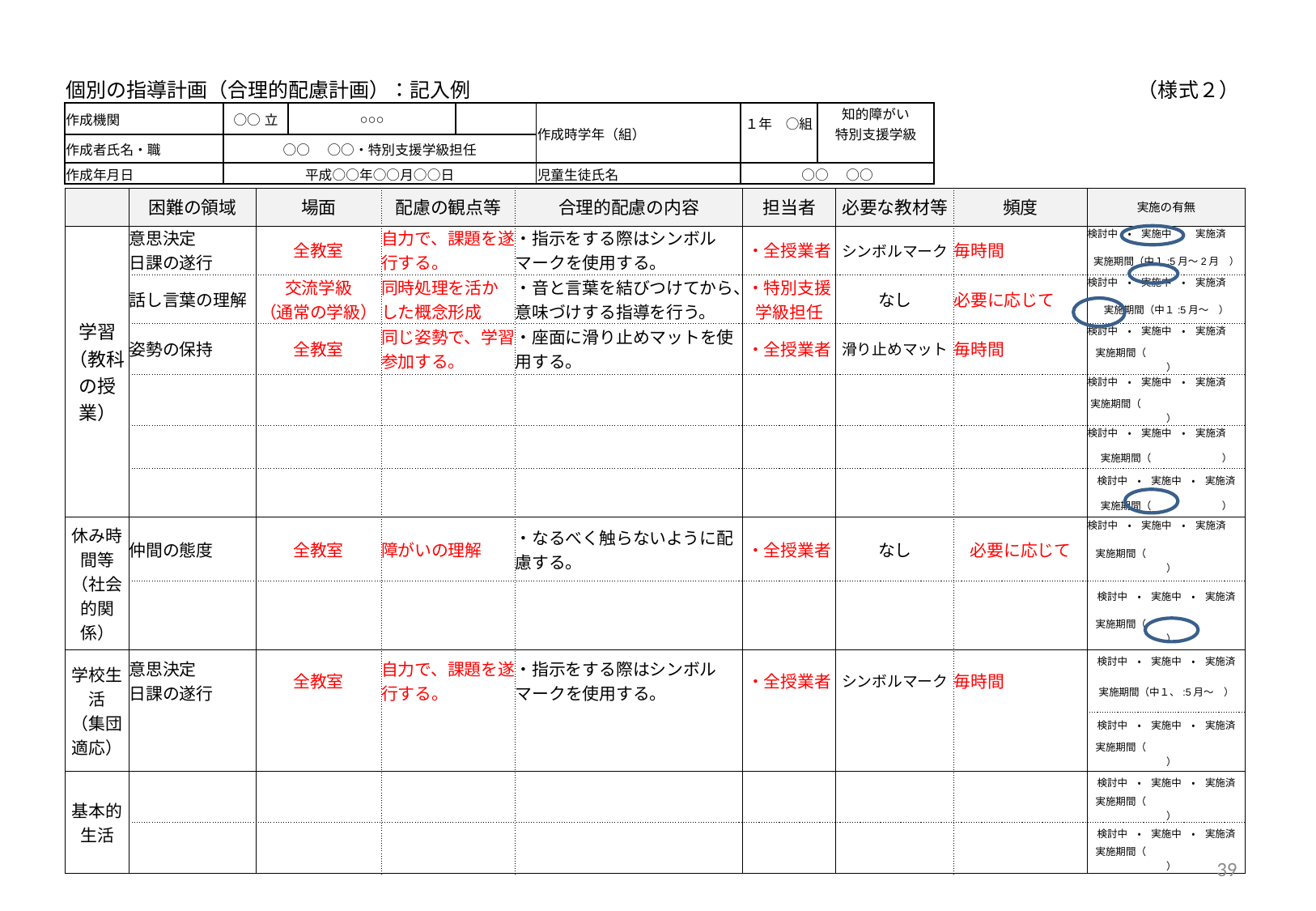

| 個別の指導計画（合理的配慮計画）：記入例　　　　　　　　　　　　　　　　　　　　　　　　　　　　　　　　　（様式２） |  |  |  |  |  |  |  |
| --- | --- | --- | --- | --- | --- | --- | --- |
| 作成機関 | ○○立 | ○○○ |  | 作成時学年（組） | １年　○組 | 知的障がい 特別支援学級 |  |
| 作成者氏名・職 | ○○　○○・特別支援学級担任 |  |  |  |  |  |  |
| 作成年月日 | 平成○○年○○月○○日 |  |  | 児童生徒氏名 | ○○　○○ |  |  |
|  | 困難の領域 | 場面 | 配慮の観点等 | 合理的配慮の内容 | 担当者 | 必要な教材等 | 頻度 | 実施の有無 |
| --- | --- | --- | --- | --- | --- | --- | --- | --- |
| 学習（教科の授業） | 意思決定 日課の遂行 | 全教室 | 自力で、課題を遂行する。 | ・指示をする際はシンボルマークを使用する。 | ・全授業者 | シンボルマーク | 毎時間 | 検討中　・　実施中　・　実施済 |
|  |  |  |  |  |  |  |  | 実施期間（中１:5月～2月　） |
|  | 話し言葉の理解 | 交流学級 （通常の学級） | 同時処理を活かした概念形成 | ・音と言葉を結びつけてから、意味づけする指導を行う。 | ・特別支援 学級担任 | なし | 必要に応じて | 検討中　・　実施中　・　実施済 |
|  |  |  |  |  |  |  |  | 実施期間（中１:5月～　） |
|  | 姿勢の保持 | 全教室 | 同じ姿勢で、学習参加する。 | ・座面に滑り止めマットを使用する。 | ・全授業者 | 滑り止めマット | 毎時間 | 検討中　・　実施中　・　実施済 |
|  |  |  |  |  |  |  |  | 実施期間（　　　　　　　　　　） |
|  |  |  |  |  |  |  |  | 検討中　・　実施中　・　実施済 |
|  |  |  |  |  |  |  |  | 実施期間（　　　　　　　　　　　） |
|  |  |  |  |  |  |  |  | 検討中　・　実施中　・　実施済 |
|  |  |  |  |  |  |  |  | 実施期間（　　　　　　　） |
|  |  |  |  |  |  |  |  | 検討中　・　実施中　・　実施済 |
|  |  |  |  |  |  |  |  | 実施期間（　　　　　　　） |
| 休み時間等 （社会的関係） | 仲間の態度 | 全教室 | 障がいの理解 | ・なるべく触らないように配慮する。 | ・全授業者 | なし | 必要に応じて | 検討中　・　実施中　・　実施済 |
|  |  |  |  |  |  |  |  | 実施期間（　　　　　　　　　　） |
|  |  |  |  |  |  |  |  | 検討中　・　実施中　・　実施済 |
|  |  |  |  |  |  |  |  | 実施期間（　　　　　　　　　　） |
| 学校生活 （集団適応） | 意思決定 日課の遂行 | 全教室 | 自力で、課題を遂行する。 | ・指示をする際はシンボルマークを使用する。 | ・全授業者 | シンボルマーク | 毎時間 | 検討中　・　実施中　・　実施済 |
|  |  |  |  |  |  |  |  | 実施期間（中１、:5月～　） |
|  |  |  |  |  |  |  |  | 検討中　・　実施中　・　実施済 |
|  |  |  |  |  |  |  |  | 実施期間（　　　　　　　　　　） |
| 基本的生活 |  |  |  |  |  |  |  | 検討中　・　実施中　・　実施済 |
|  |  |  |  |  |  |  |  | 実施期間（　　　　　　　　　　） |
|  |  |  |  |  |  |  |  | 検討中　・　実施中　・　実施済 |
|  |  |  |  |  |  |  |  | 実施期間（　　　　　　　　　　） |

39